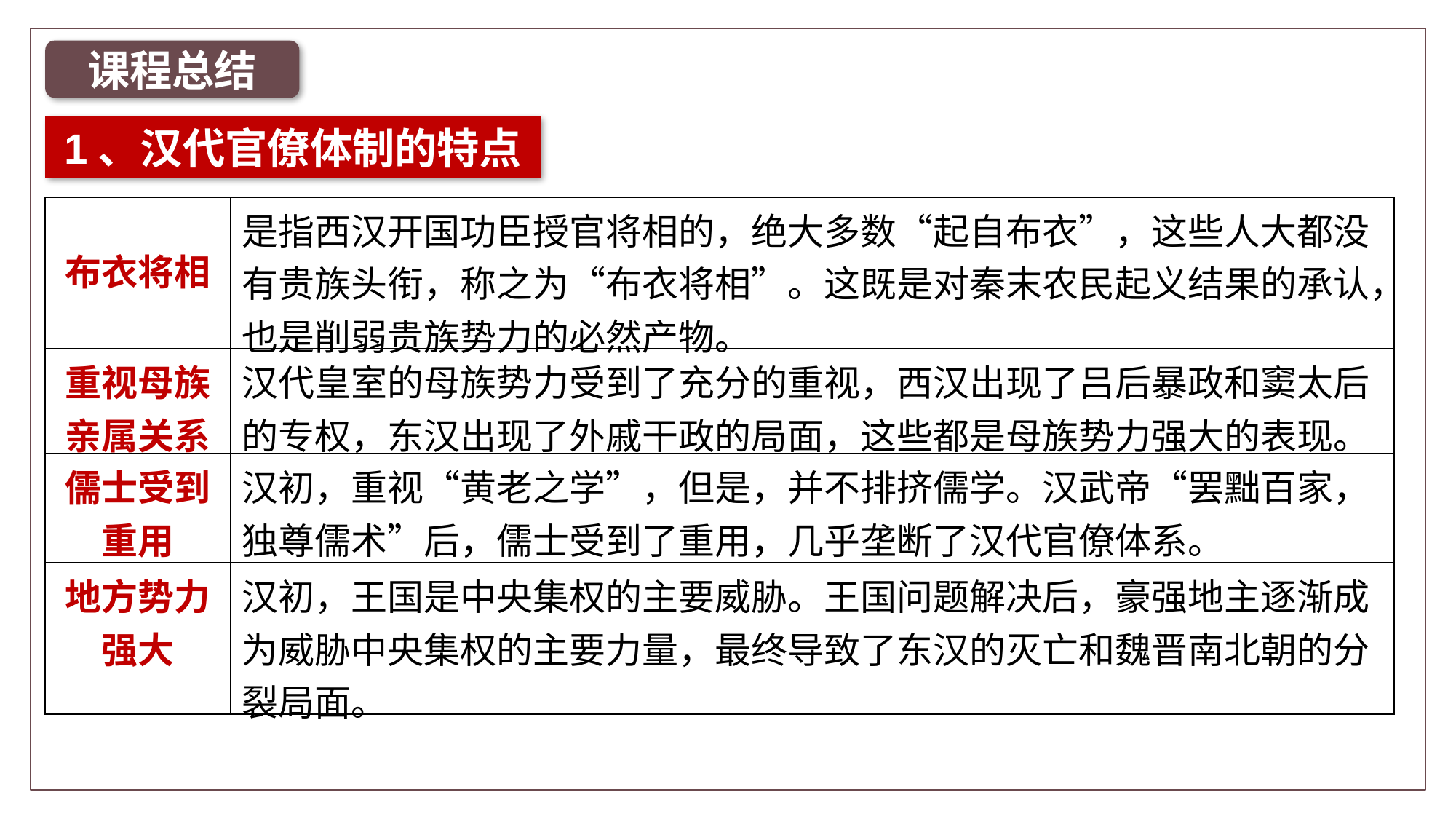

课程总结
1、汉代官僚体制的特点
| 布衣将相 | 是指西汉开国功臣授官将相的，绝大多数“起自布衣”，这些人大都没有贵族头衔，称之为“布衣将相”。这既是对秦末农民起义结果的承认，也是削弱贵族势力的必然产物。 |
| --- | --- |
| 重视母族亲属关系 | 汉代皇室的母族势力受到了充分的重视，西汉出现了吕后暴政和窦太后的专权，东汉出现了外戚干政的局面，这些都是母族势力强大的表现。 |
| 儒士受到重用 | 汉初，重视“黄老之学”，但是，并不排挤儒学。汉武帝“罢黜百家，独尊儒术”后，儒士受到了重用，几乎垄断了汉代官僚体系。 |
| 地方势力强大 | 汉初，王国是中央集权的主要威胁。王国问题解决后，豪强地主逐渐成为威胁中央集权的主要力量，最终导致了东汉的灭亡和魏晋南北朝的分裂局面。 |